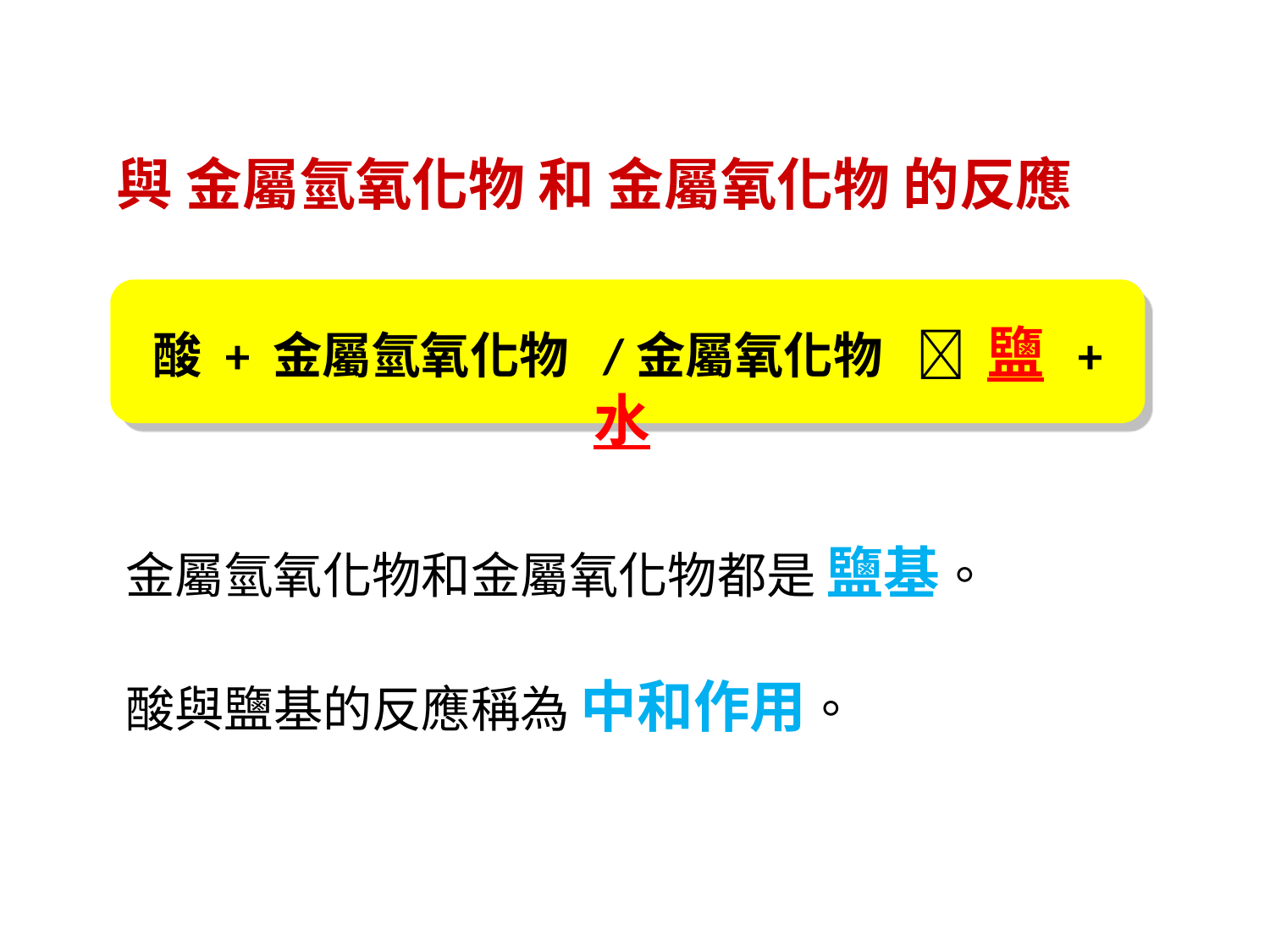

與 金屬氫氧化物 和 金屬氧化物 的反應

酸 + 金屬氫氧化物  /金屬氧化物   →  鹽  + 水
金屬氫氧化物和金屬氧化物都是 鹽基。
酸與鹽基的反應稱為 中和作用。